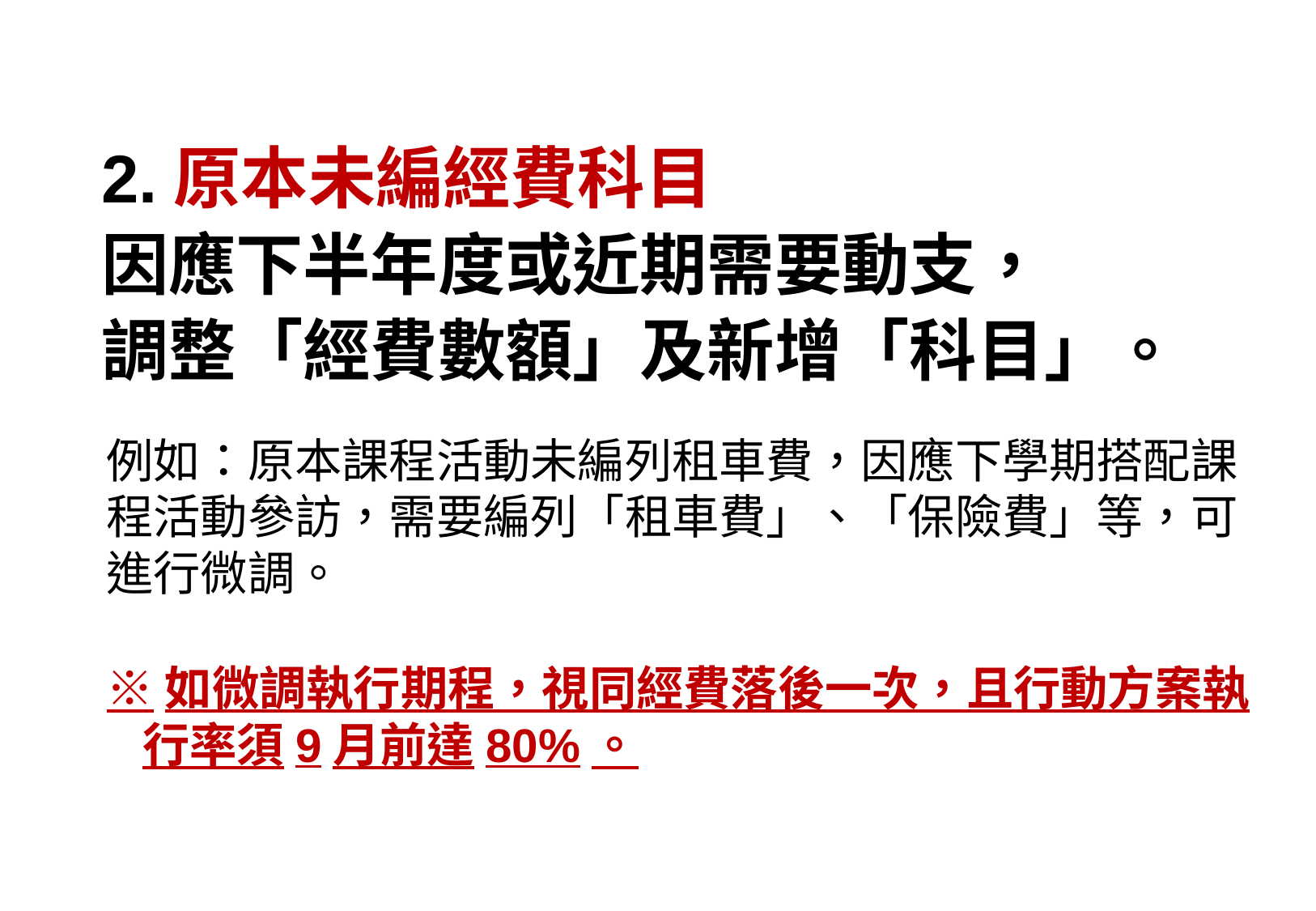

2.原本未編經費科目
因應下半年度或近期需要動支，
調整「經費數額」及新增「科目」。
例如：原本課程活動未編列租車費，因應下學期搭配課程活動參訪，需要編列「租車費」、「保險費」等，可進行微調。
※如微調執行期程，視同經費落後一次，且行動方案執行率須9月前達80%。